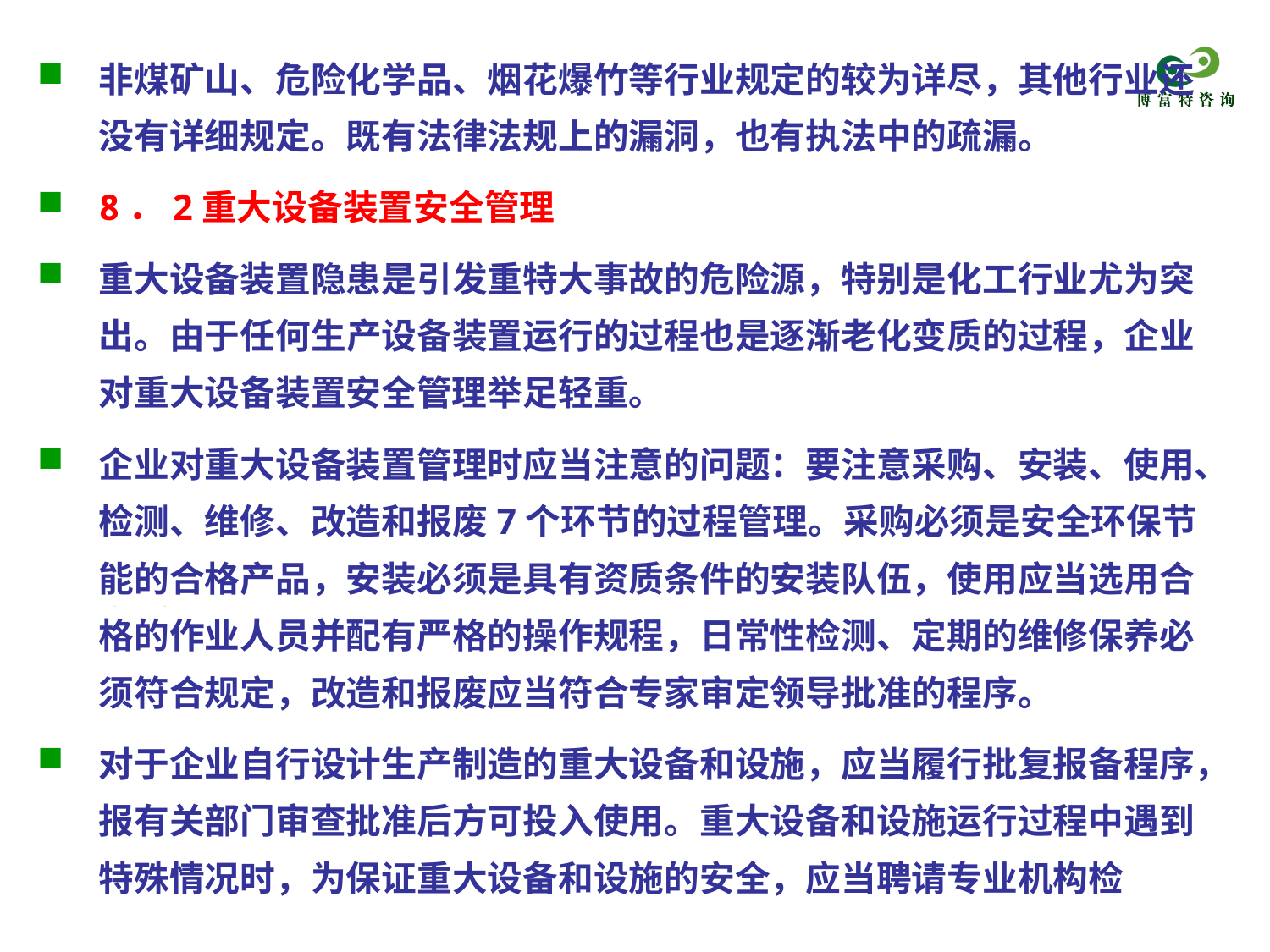

非煤矿山、危险化学品、烟花爆竹等行业规定的较为详尽，其他行业还没有详细规定。既有法律法规上的漏洞，也有执法中的疏漏。
8．2重大设备装置安全管理
重大设备装置隐患是引发重特大事故的危险源，特别是化工行业尤为突出。由于任何生产设备装置运行的过程也是逐渐老化变质的过程，企业对重大设备装置安全管理举足轻重。
企业对重大设备装置管理时应当注意的问题：要注意采购、安装、使用、检测、维修、改造和报废7个环节的过程管理。采购必须是安全环保节能的合格产品，安装必须是具有资质条件的安装队伍，使用应当选用合格的作业人员并配有严格的操作规程，日常性检测、定期的维修保养必须符合规定，改造和报废应当符合专家审定领导批准的程序。
对于企业自行设计生产制造的重大设备和设施，应当履行批复报备程序，报有关部门审查批准后方可投入使用。重大设备和设施运行过程中遇到特殊情况时，为保证重大设备和设施的安全，应当聘请专业机构检